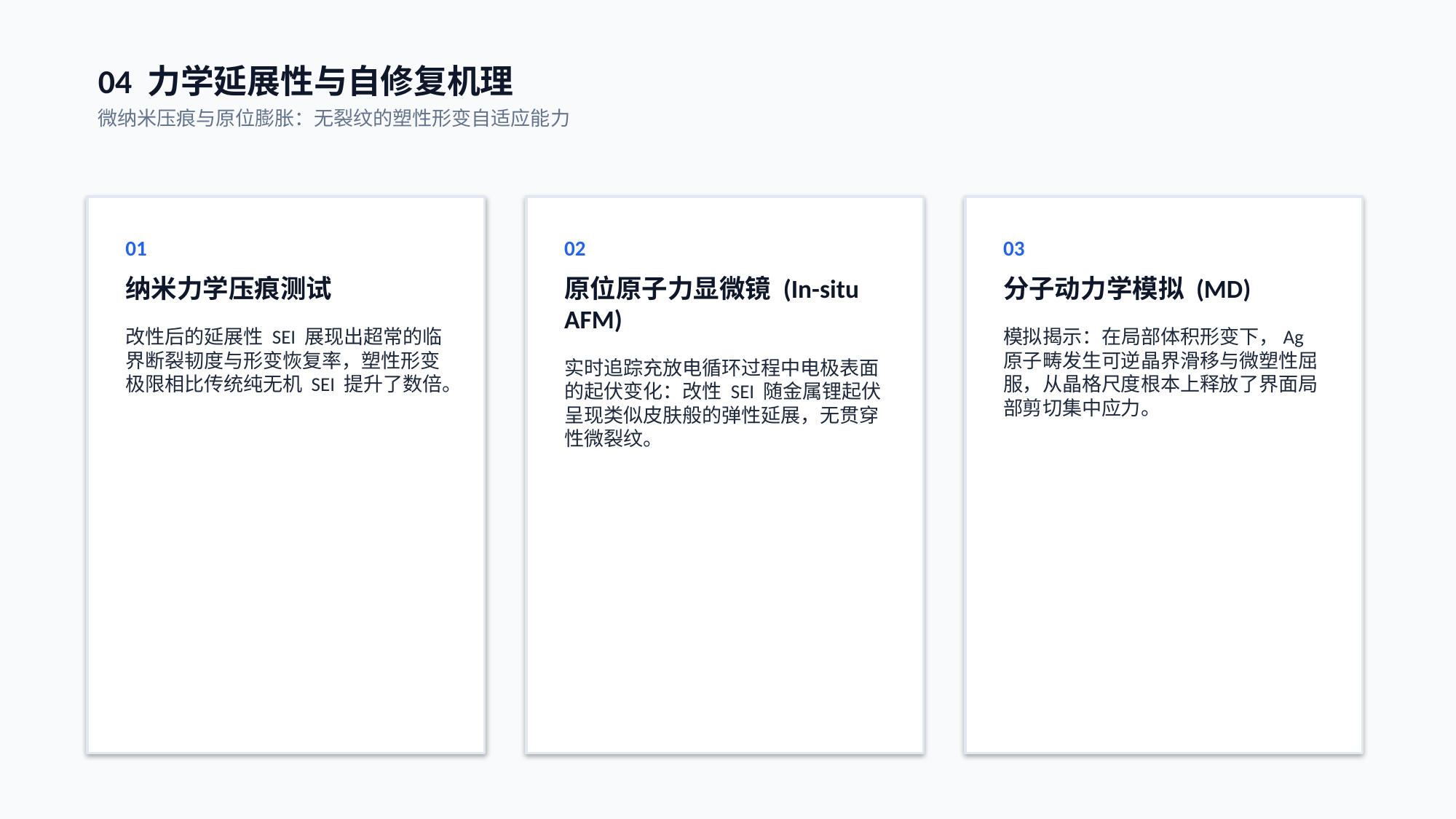

04 力学延展性与自修复机理
微纳米压痕与原位膨胀：无裂纹的塑性形变自适应能力

01
纳米力学压痕测试
改性后的延展性 SEI 展现出超常的临界断裂韧度与形变恢复率，塑性形变极限相比传统纯无机 SEI 提升了数倍。
02
原位原子力显微镜 (In-situ AFM)
实时追踪充放电循环过程中电极表面的起伏变化：改性 SEI 随金属锂起伏呈现类似皮肤般的弹性延展，无贯穿性微裂纹。
03
分子动力学模拟 (MD)
模拟揭示：在局部体积形变下，Ag 原子畴发生可逆晶界滑移与微塑性屈服，从晶格尺度根本上释放了界面局部剪切集中应力。